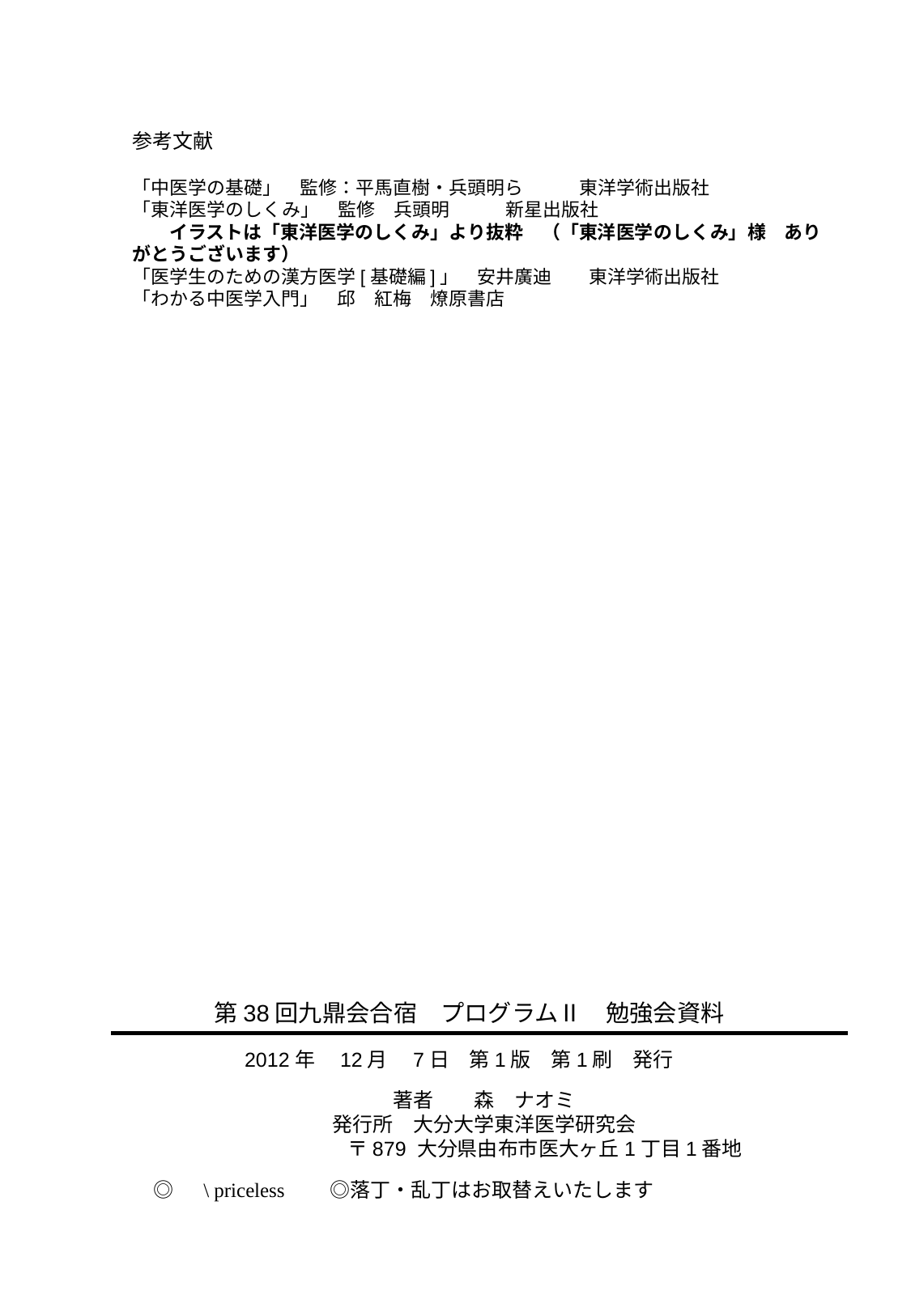

参考文献
「中医学の基礎」　監修：平馬直樹・兵頭明ら　　　東洋学術出版社
「東洋医学のしくみ」　監修　兵頭明　　　新星出版社
　　イラストは「東洋医学のしくみ」より抜粋　（「東洋医学のしくみ」様　ありがとうございます）
「医学生のための漢方医学[基礎編]」　安井廣迪　　東洋学術出版社
「わかる中医学入門」　邱　紅梅　燎原書店
第38回九鼎会合宿　プログラムⅡ　勉強会資料
2012年　12月　7日　第1版　第1刷　発行
著者　　森　ナオミ
発行所　大分大学東洋医学研究会
　　　　　　〒879 大分県由布市医大ヶ丘1丁目1番地
◎　\ priceless　　◎落丁・乱丁はお取替えいたします